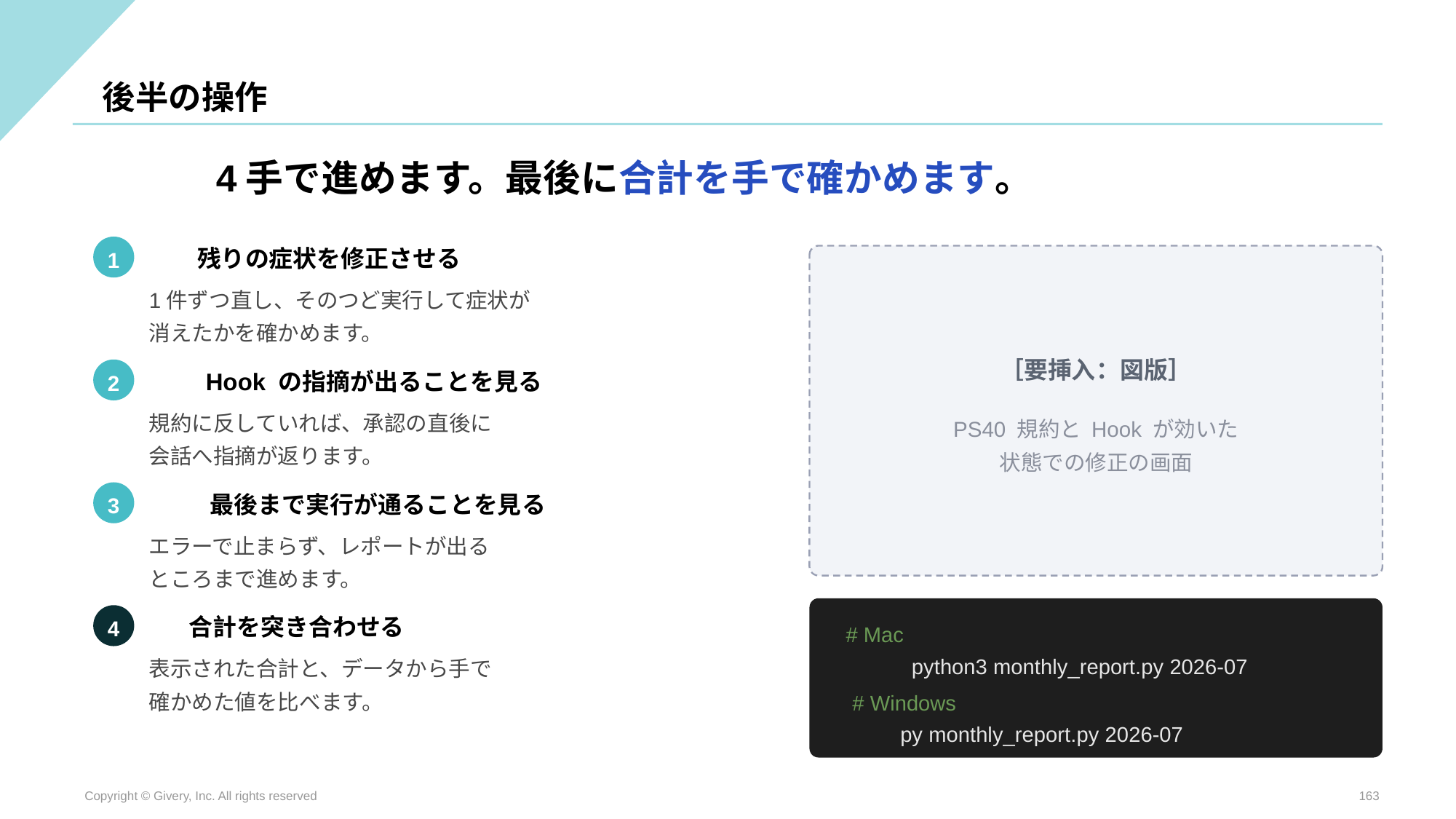

後半の操作

4手で進めます。最後に合計を手で確かめます。

残りの症状を修正させる

1
1件ずつ直し、そのつど実行して症状が
消えたかを確かめます。
［要挿入：図版］

Hook の指摘が出ることを見る
2
規約に反していれば、承認の直後に
会話へ指摘が返ります。
PS40 規約と Hook が効いた
状態での修正の画面

最後まで実行が通ることを見る
3
エラーで止まらず、レポートが出る
ところまで進めます。

合計を突き合わせる
4
# Mac
表示された合計と、データから手で
確かめた値を比べます。
python3 monthly_report.py 2026-07
# Windows
py monthly_report.py 2026-07
Copyright © Givery, Inc. All rights reserved
163